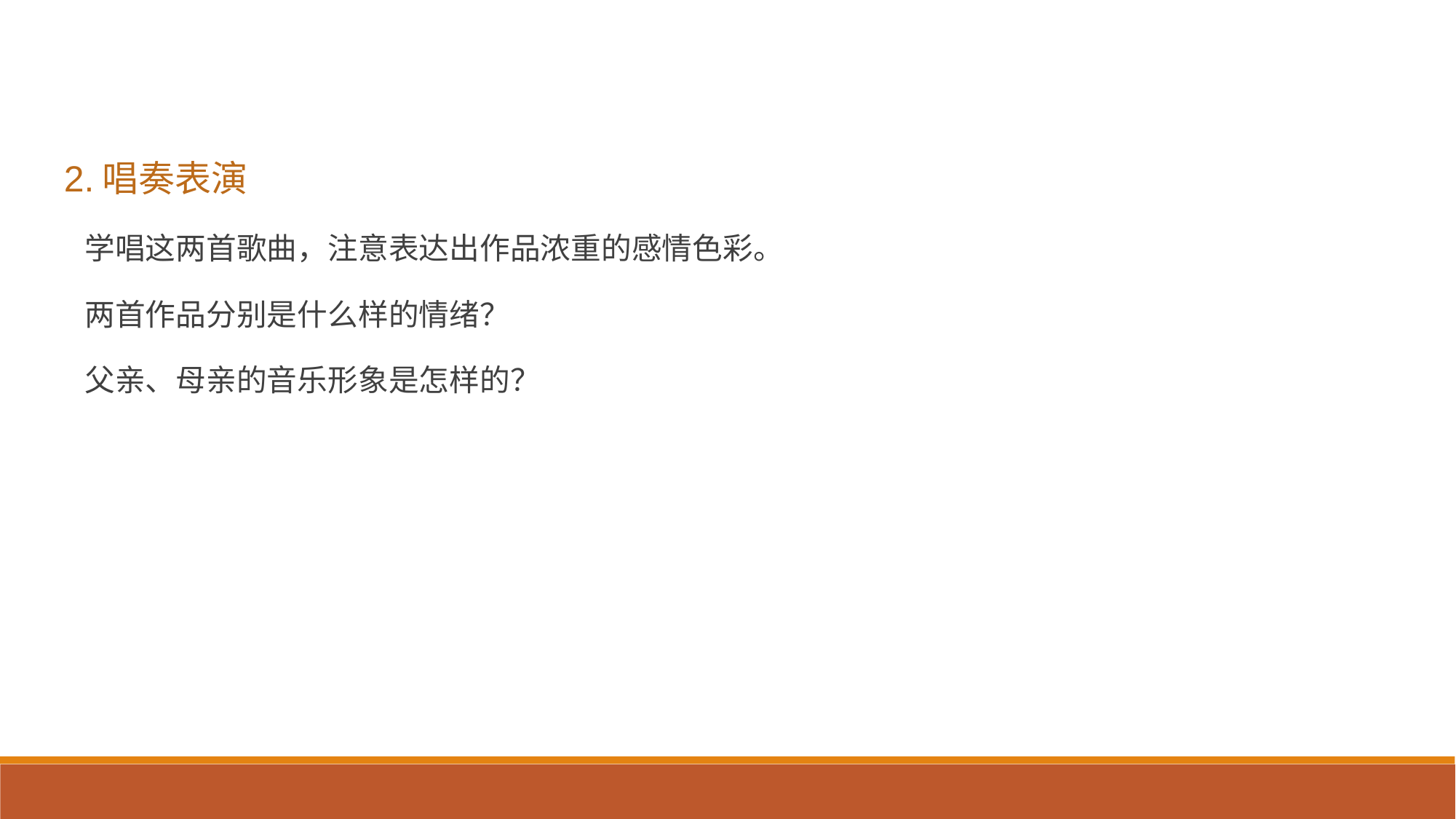

2.唱奏表演
   学唱这两首歌曲，注意表达出作品浓重的感情色彩。
   两首作品分别是什么样的情绪？
   父亲、母亲的音乐形象是怎样的？